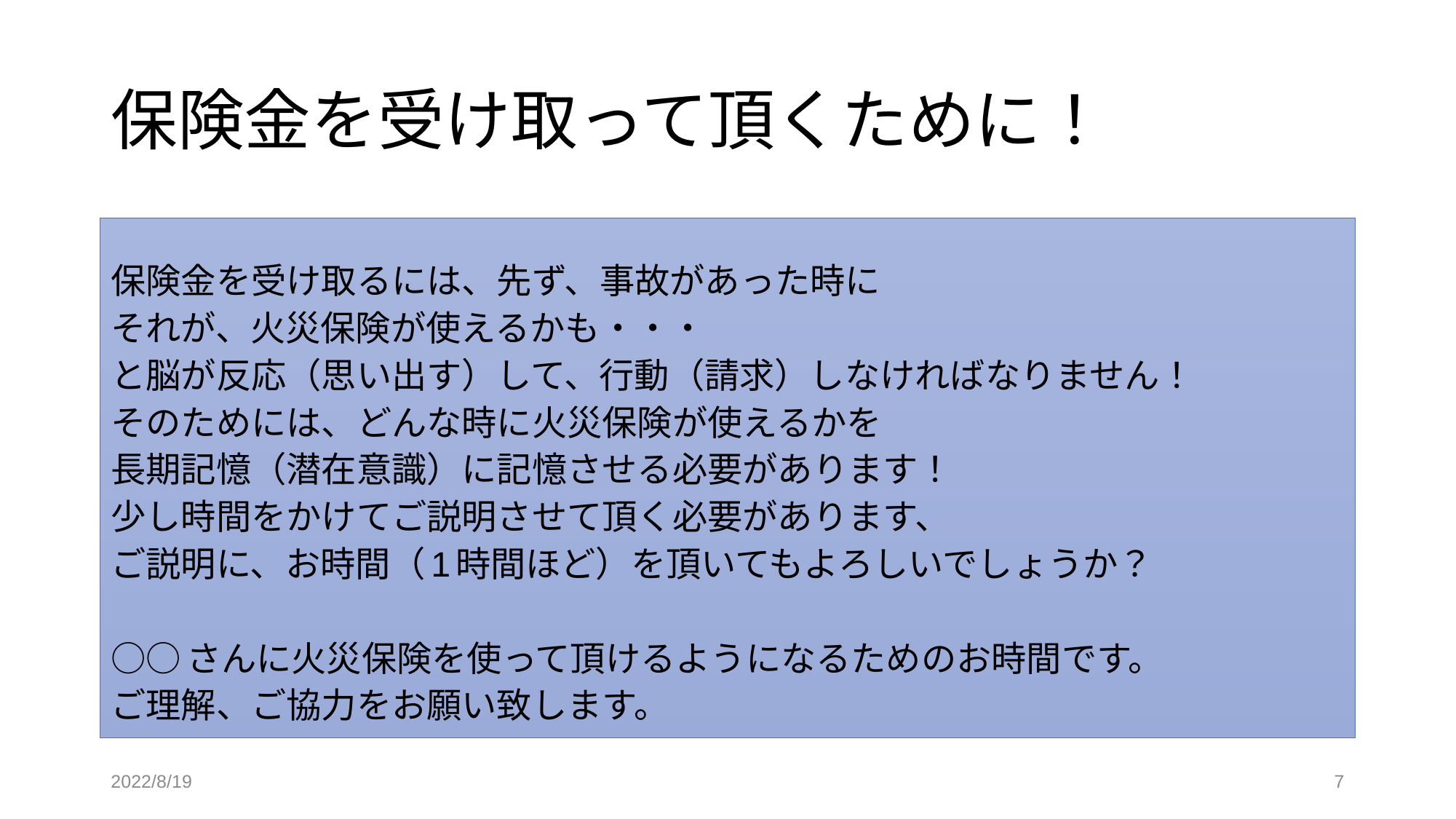

# 保険金を受け取って頂くために！

保険金を受け取るには、先ず、事故があった時に
それが、火災保険が使えるかも・・・
と脳が反応（思い出す）して、行動（請求）しなければなりません！
そのためには、どんな時に火災保険が使えるかを
長期記憶（潜在意識）に記憶させる必要があります！
少し時間をかけてご説明させて頂く必要があります、
ご説明に、お時間（1時間ほど）を頂いてもよろしいでしょうか？

○○さんに火災保険を使って頂けるようになるためのお時間です。
ご理解、ご協力をお願い致します。
2022/8/19
7